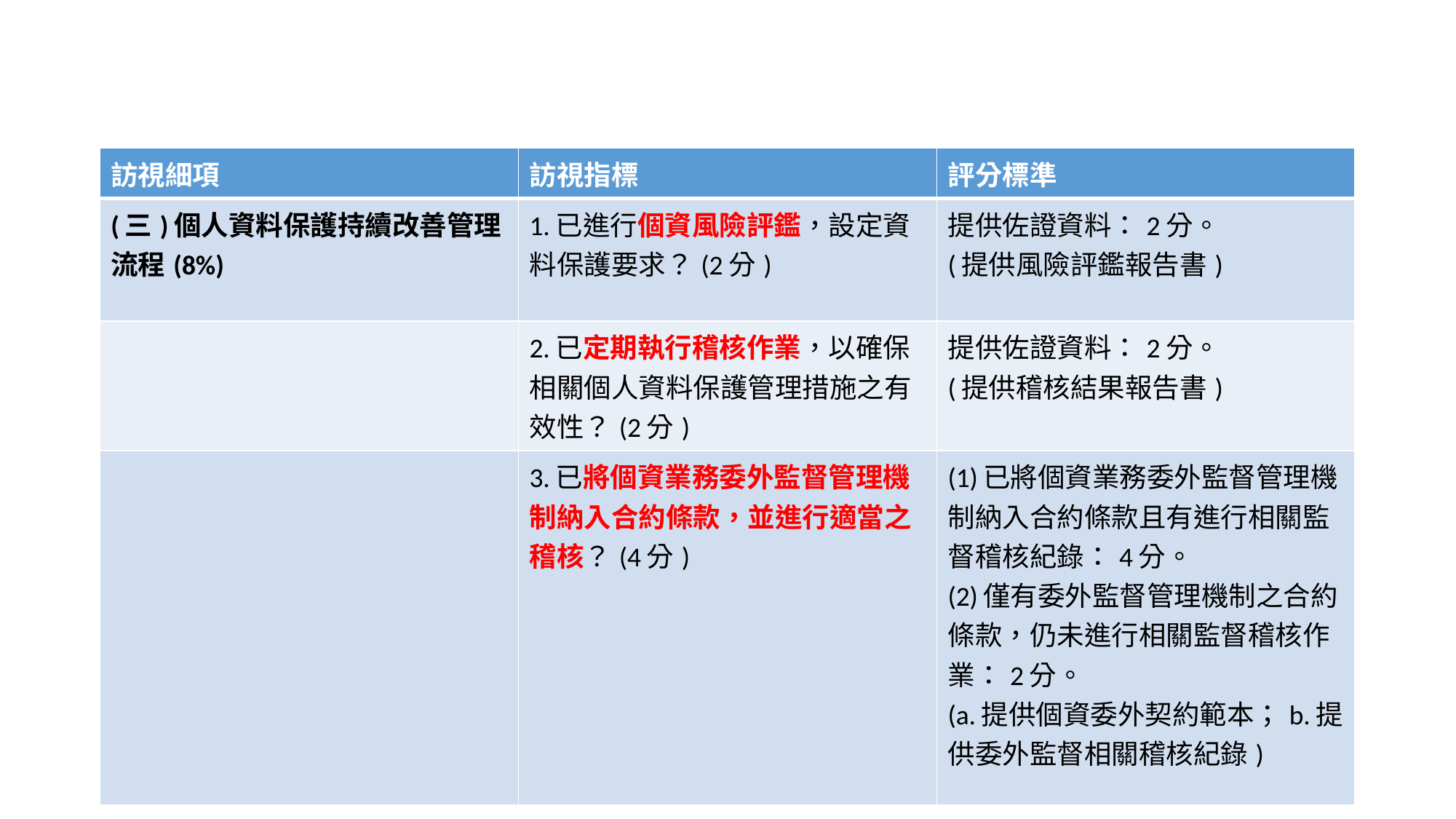

#
| 訪視細項 | 訪視指標 | 評分標準 |
| --- | --- | --- |
| (三)個人資料保護持續改善管理流程(8%) | 1.已進行個資風險評鑑，設定資料保護要求？(2分) | 提供佐證資料：2分。 (提供風險評鑑報告書) |
|  | 2.已定期執行稽核作業，以確保相關個人資料保護管理措施之有效性？(2分) | 提供佐證資料：2分。 (提供稽核結果報告書) |
|  | 3.已將個資業務委外監督管理機制納入合約條款，並進行適當之稽核？(4分) | (1)已將個資業務委外監督管理機制納入合約條款且有進行相關監督稽核紀錄：4分。 (2)僅有委外監督管理機制之合約條款，仍未進行相關監督稽核作業：2分。 (a.提供個資委外契約範本；b.提供委外監督相關稽核紀錄) |